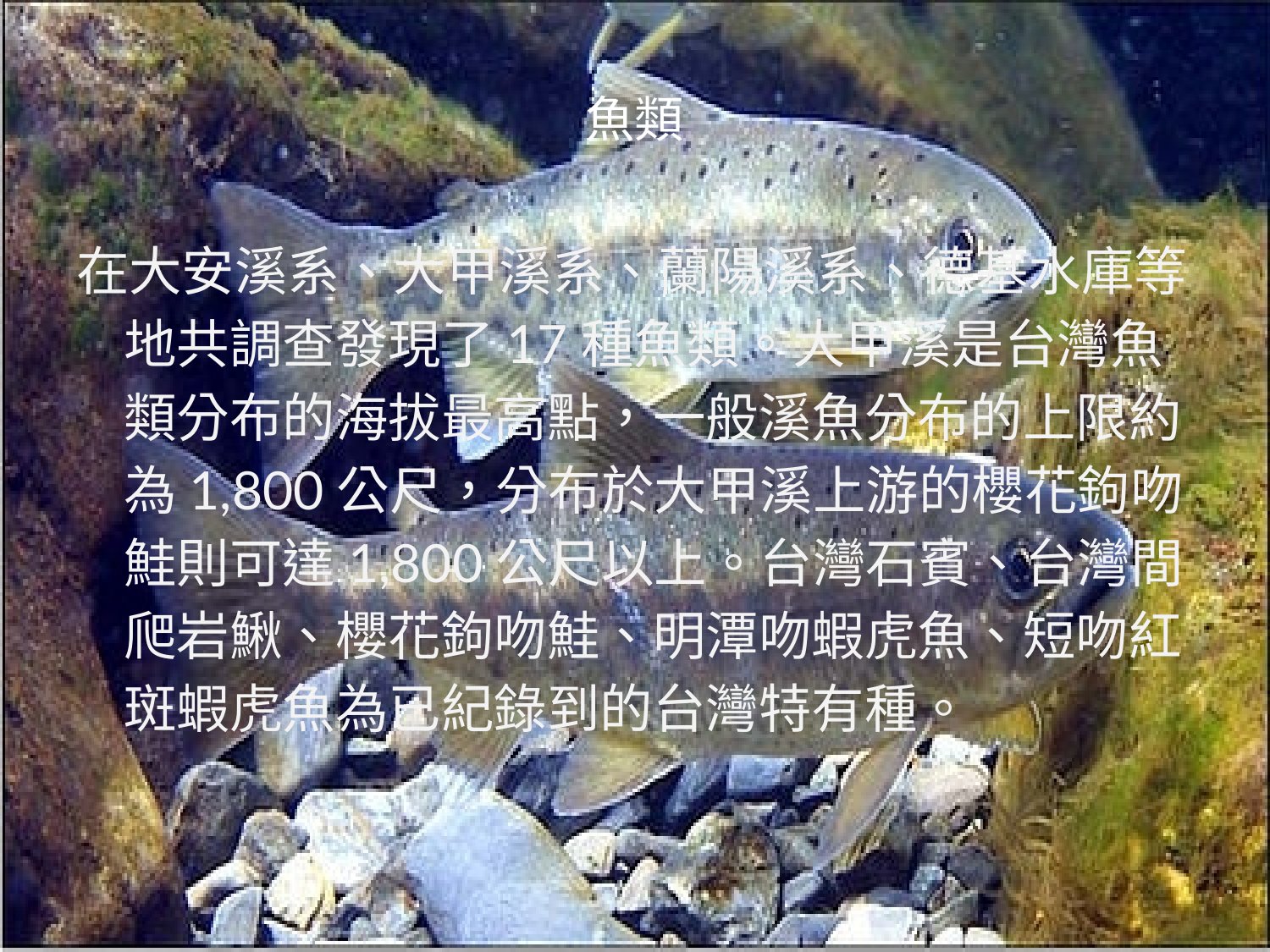

# 魚類
在大安溪系、大甲溪系、蘭陽溪系、德基水庫等地共調查發現了17種魚類。大甲溪是台灣魚類分布的海拔最高點，一般溪魚分布的上限約為1,800公尺，分布於大甲溪上游的櫻花鉤吻鮭則可達1,800公尺以上。台灣石賓、台灣間爬岩鰍、櫻花鉤吻鮭、明潭吻蝦虎魚、短吻紅斑蝦虎魚為已紀錄到的台灣特有種。